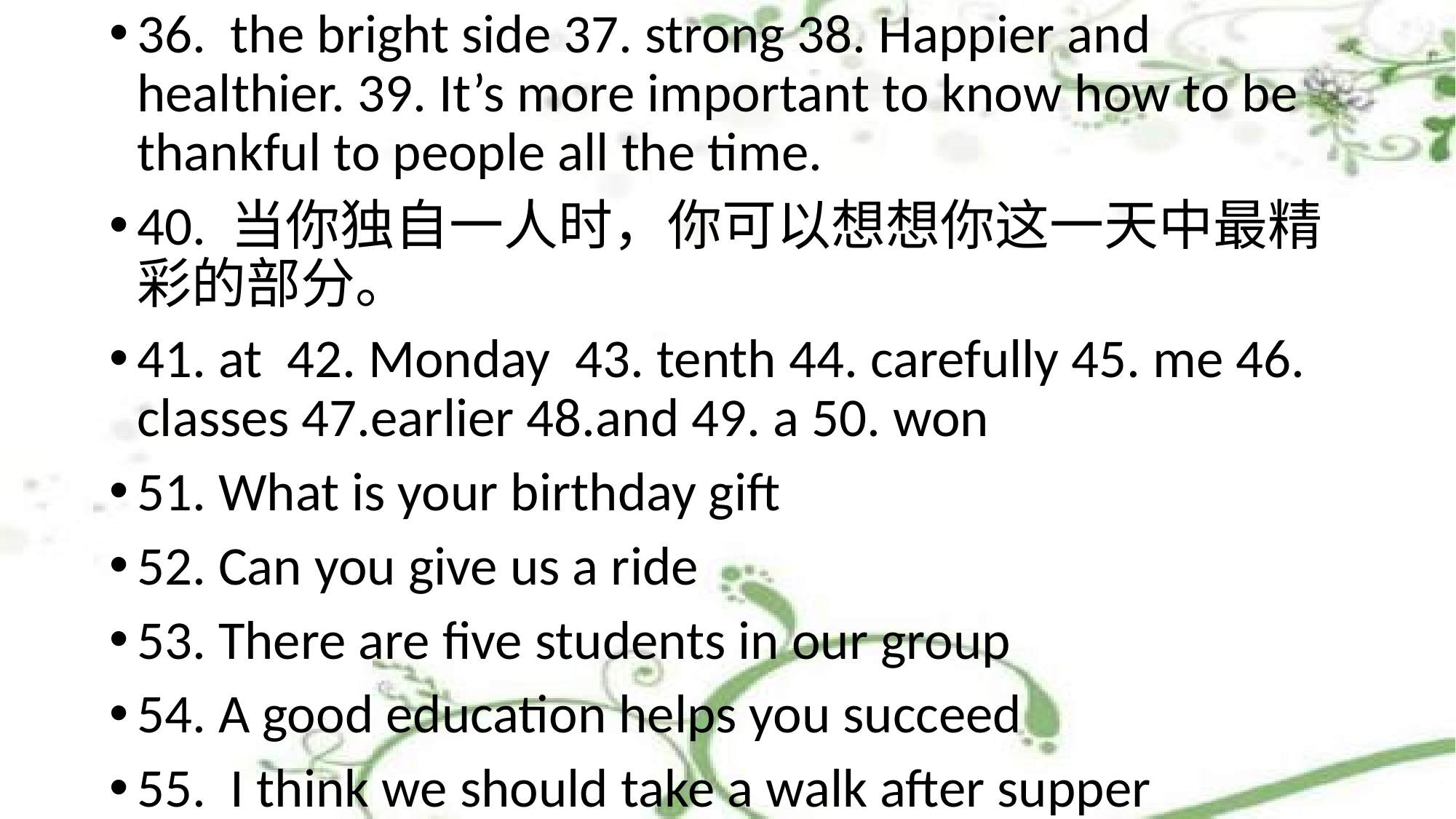

36.  the bright side 37. strong 38. Happier and healthier. 39. It’s more important to know how to be thankful to people all the time.
40. 当你独自一人时，你可以想想你这一天中最精彩的部分。
41. at  42. Monday  43. tenth 44. carefully 45. me 46. classes 47.earlier 48.and 49. a 50. won
51. What is your birthday gift
52. Can you give us a ride
53. There are five students in our group
54. A good education helps you succeed
55.  I think we should take a walk after supper